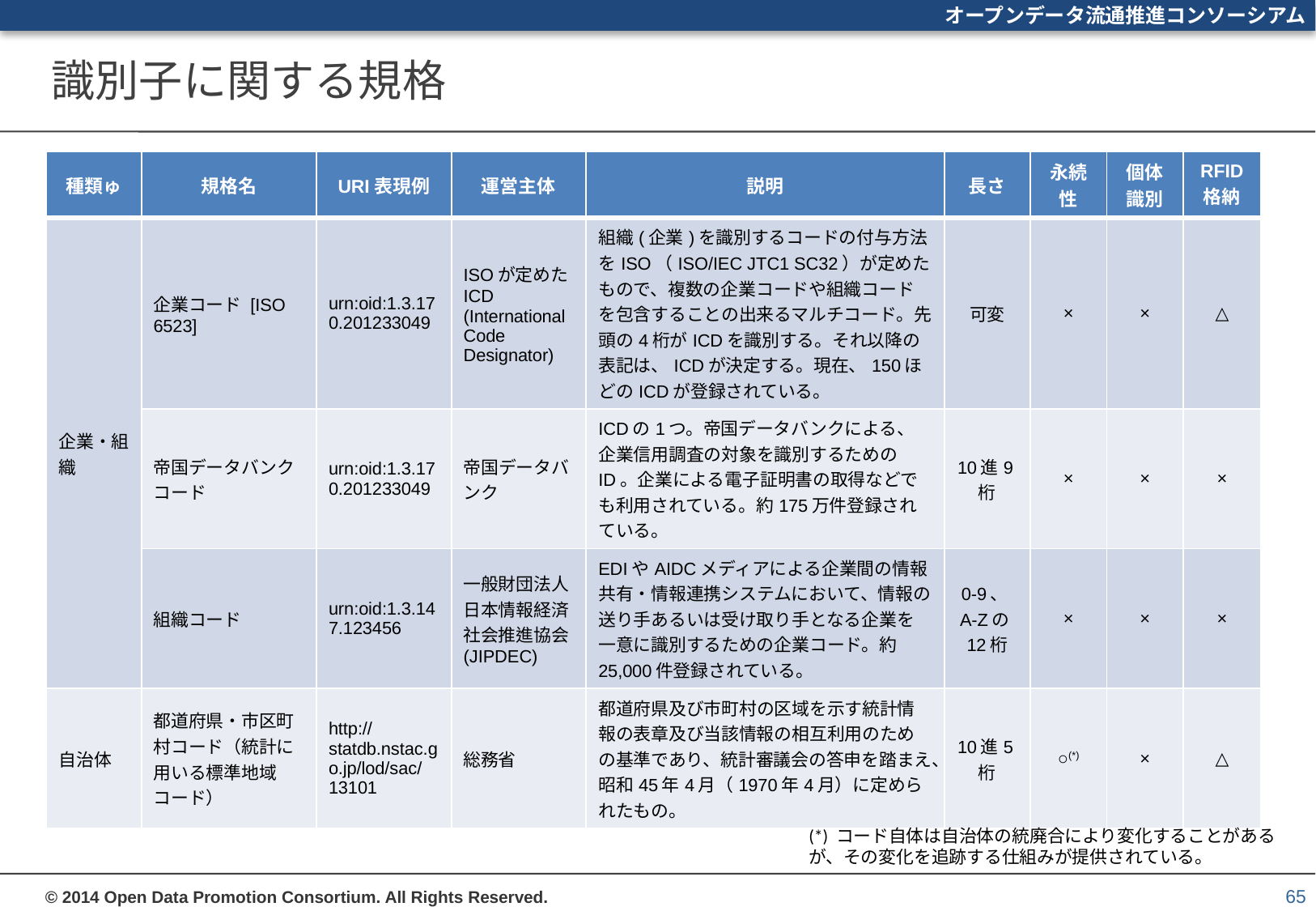

# 識別子に関する規格
| 種類ゅ | 規格名 | URI表現例 | 運営主体 | 説明 | 長さ | 永続性 | 個体 識別 | RFID 格納 |
| --- | --- | --- | --- | --- | --- | --- | --- | --- |
| 企業・組織 | 企業コード [ISO 6523] | urn:oid:1.3.170.201233049 | ISOが定めたICD (International Code Designator) | 組織(企業)を識別するコードの付与方法をISO（ISO/IEC JTC1 SC32）が定めたもので、複数の企業コードや組織コードを包含することの出来るマルチコード。先頭の4桁がICDを識別する。それ以降の表記は、ICDが決定する。現在、150ほどのICDが登録されている。 | 可変 | × | × | △ |
|  | 帝国データバンクコード | urn:oid:1.3.170.201233049 | 帝国データバンク | ICDの1つ。帝国データバンクによる、企業信用調査の対象を識別するためのID。企業による電子証明書の取得などでも利用されている。約175万件登録されている。 | 10進9桁 | × | × | × |
|  | 組織コード | urn:oid:1.3.147.123456 | 一般財団法人日本情報経済社会推進協会(JIPDEC) | EDIやAIDCメディアによる企業間の情報共有・情報連携システムにおいて、情報の送り手あるいは受け取り手となる企業を一意に識別するための企業コード。約25,000件登録されている。 | 0-9、A-Zの12桁 | × | × | × |
| 自治体 | 都道府県・市区町村コード（統計に用いる標準地域コード） | http://statdb.nstac.go.jp/lod/sac/13101 | 総務省 | 都道府県及び市町村の区域を示す統計情報の表章及び当該情報の相互利用のための基準であり、統計審議会の答申を踏まえ、昭和45年4月（1970年4月）に定められたもの。 | 10進5桁 | ○(\*) | × | △ |
(*) コード自体は自治体の統廃合により変化することがあるが、その変化を追跡する仕組みが提供されている。
65